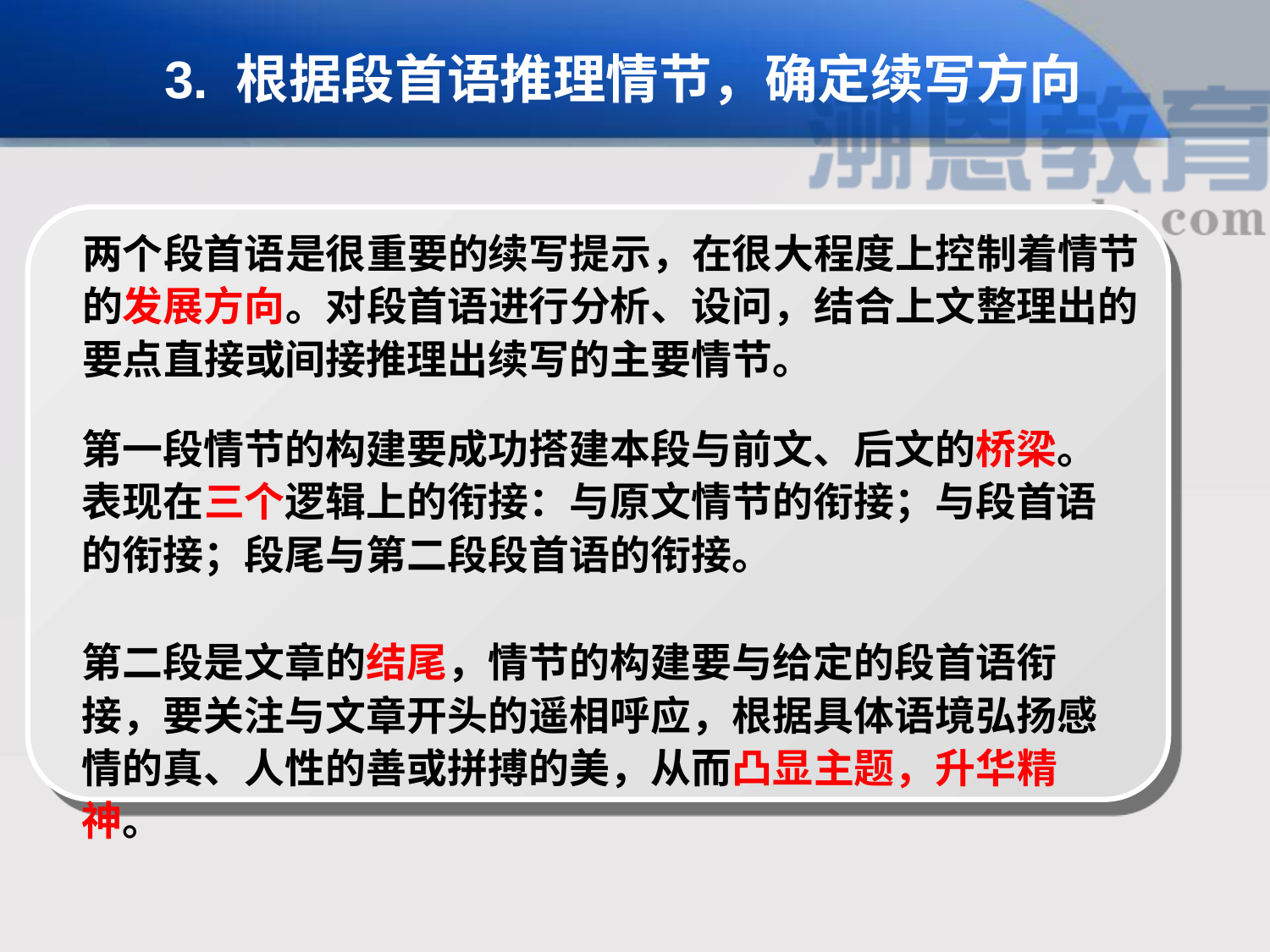

3. 根据段首语推理情节，确定续写方向

两个段首语是很重要的续写提示，在很大程度上控制着情节的发展方向。对段首语进行分析、设问，结合上文整理出的要点直接或间接推理出续写的主要情节。

第一段情节的构建要成功搭建本段与前文、后文的桥梁。表现在三个逻辑上的衔接：与原文情节的衔接；与段首语的衔接；段尾与第二段段首语的衔接。

第二段是文章的结尾，情节的构建要与给定的段首语衔接，要关注与文章开头的遥相呼应，根据具体语境弘扬感情的真、人性的善或拼搏的美，从而凸显主题，升华精神。